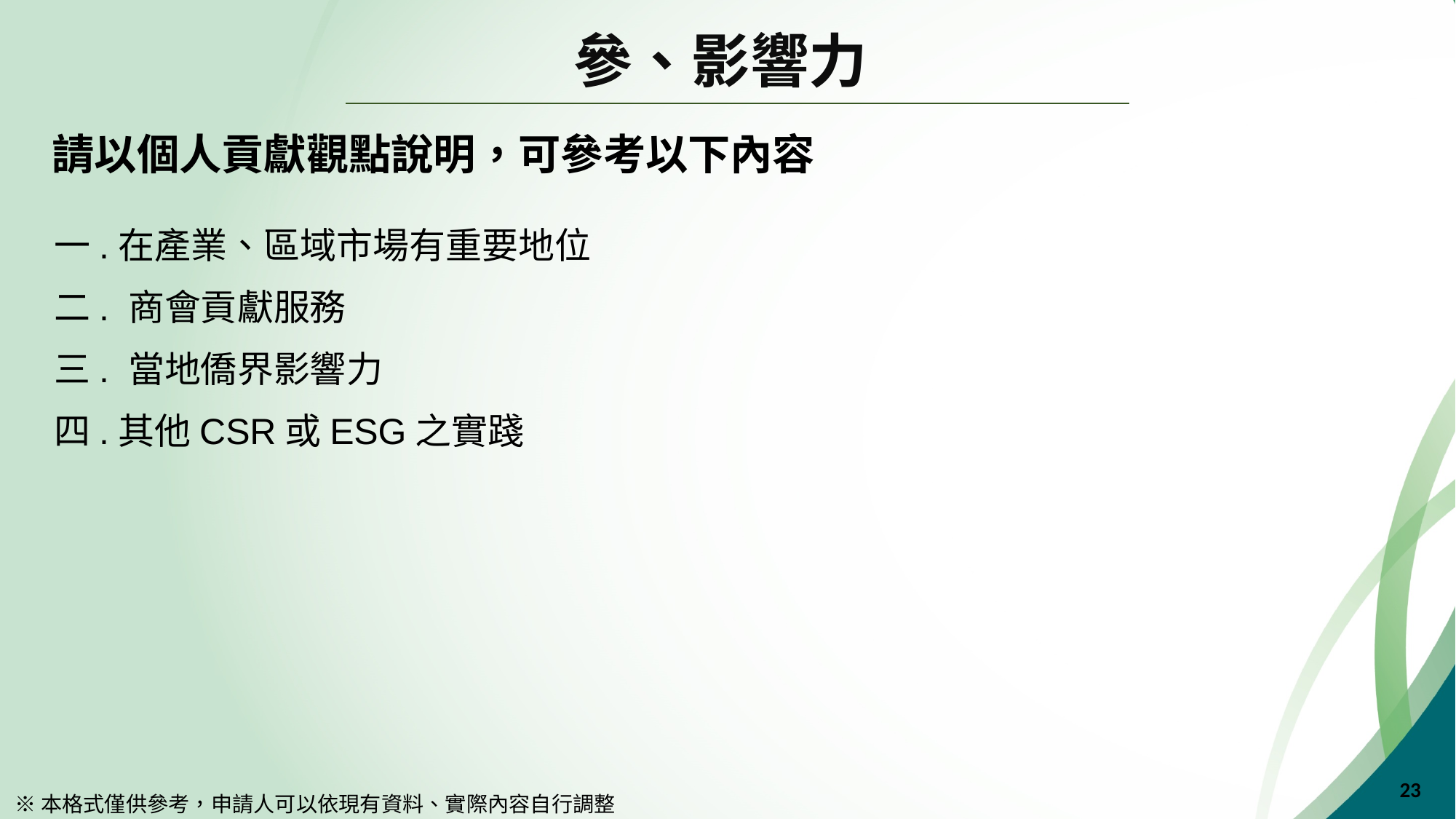

# 參、影響力
請以個人貢獻觀點說明，可參考以下內容
一.在產業、區域市場有重要地位
二. 商會貢獻服務
三. 當地僑界影響力
四.其他CSR或ESG之實踐
23
※本格式僅供參考，申請人可以依現有資料、實際內容自行調整